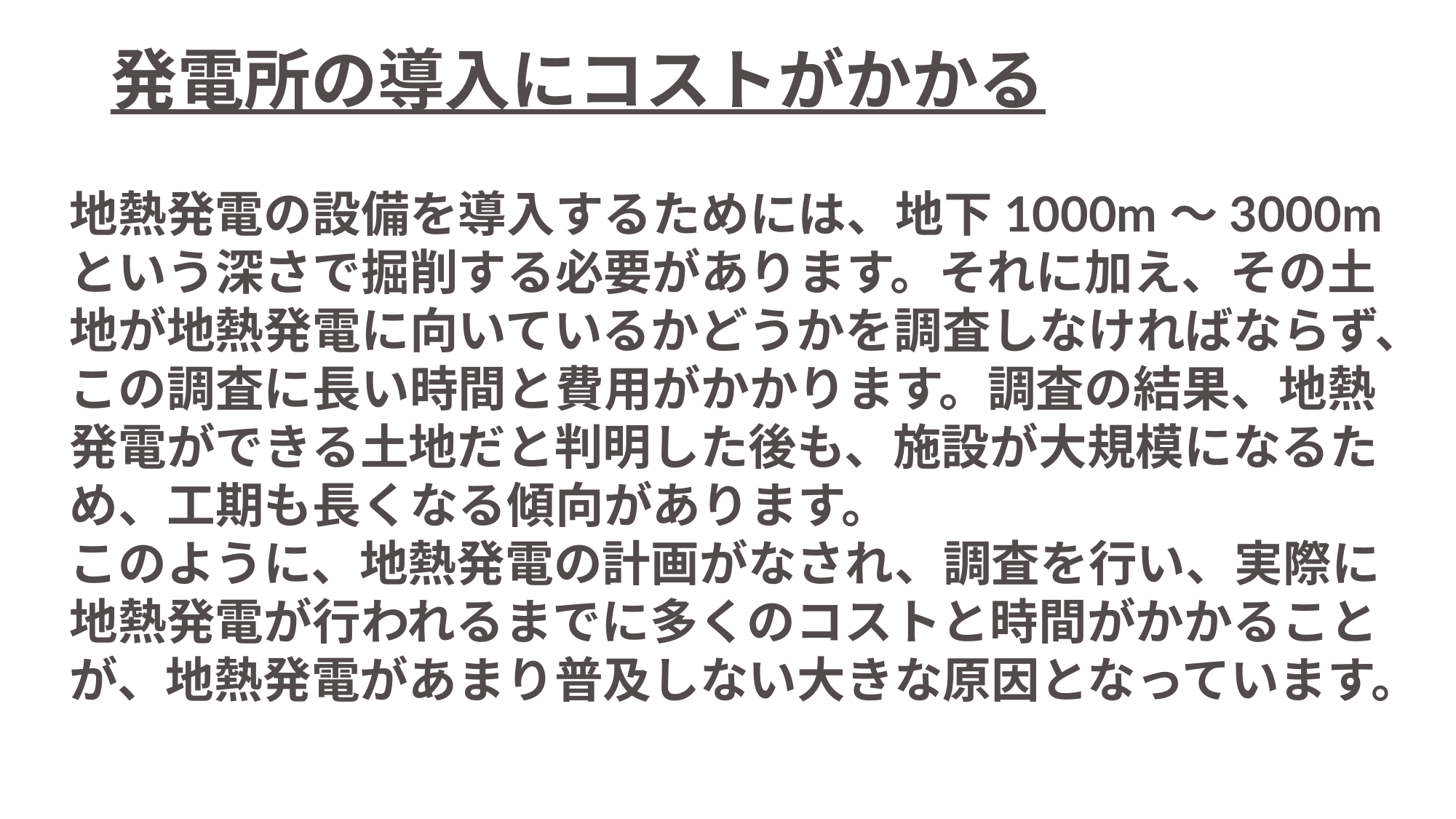

# 発電所の導入にコストがかかる
地熱発電の設備を導入するためには、地下1000m～3000mという深さで掘削する必要があります。それに加え、その土地が地熱発電に向いているかどうかを調査しなければならず、この調査に長い時間と費用がかかります。調査の結果、地熱発電ができる土地だと判明した後も、施設が大規模になるため、工期も長くなる傾向があります。
このように、地熱発電の計画がなされ、調査を行い、実際に地熱発電が行われるまでに多くのコストと時間がかかることが、地熱発電があまり普及しない大きな原因となっています。